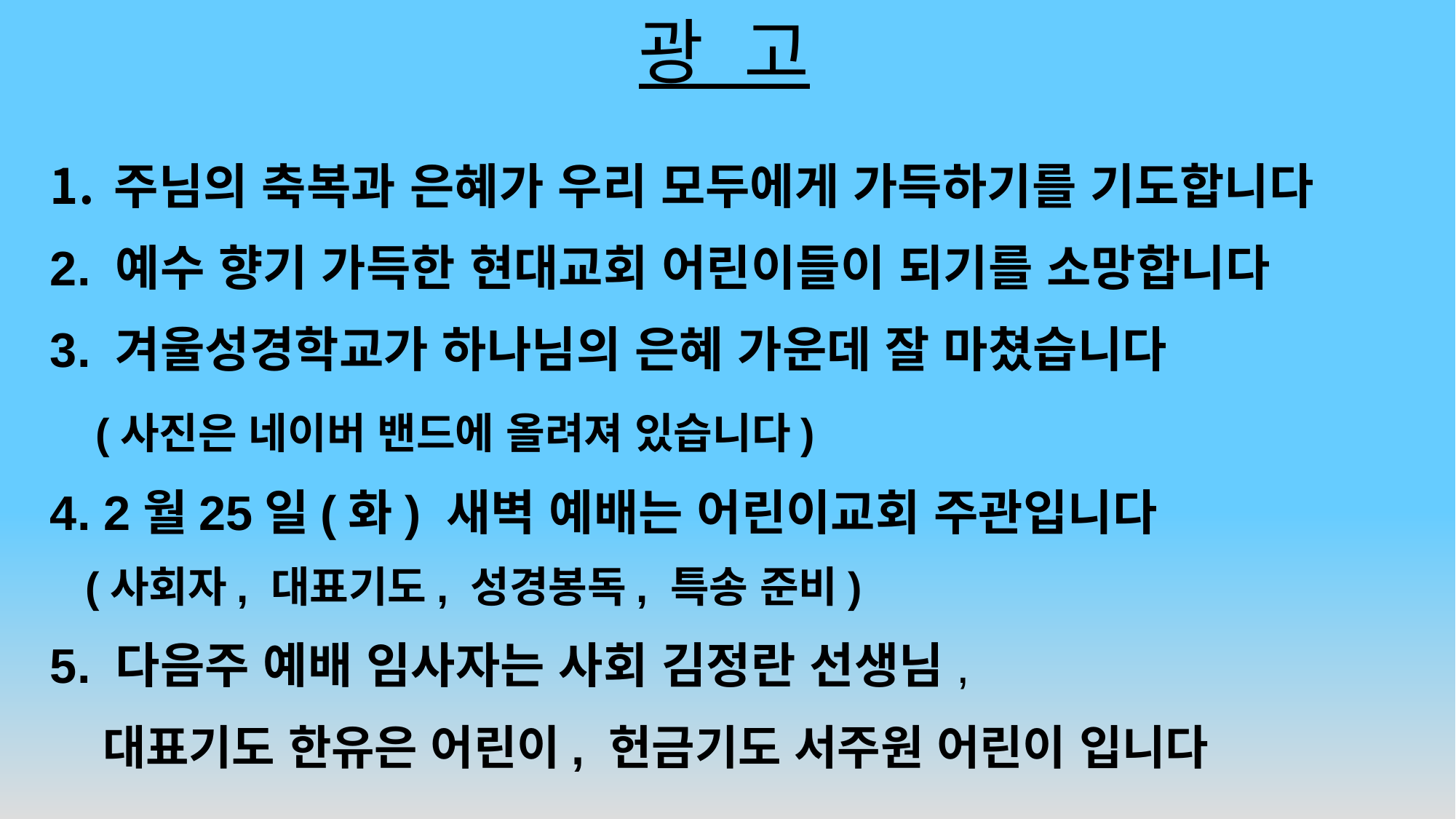

# 광  고
주님의 축복과 은혜가 우리 모두에게 가득하기를 기도합니다
2. 예수 향기 가득한 현대교회 어린이들이 되기를 소망합니다
3. 겨울성경학교가 하나님의 은혜 가운데 잘 마쳤습니다
   (사진은 네이버 밴드에 올려져 있습니다)
4. 2월25일(화) 새벽 예배는 어린이교회 주관입니다
   (사회자, 대표기도, 성경봉독, 특송 준비)
5. 다음주 예배 임사자는 사회 김정란 선생님,
   대표기도 한유은 어린이, 헌금기도 서주원 어린이 입니다